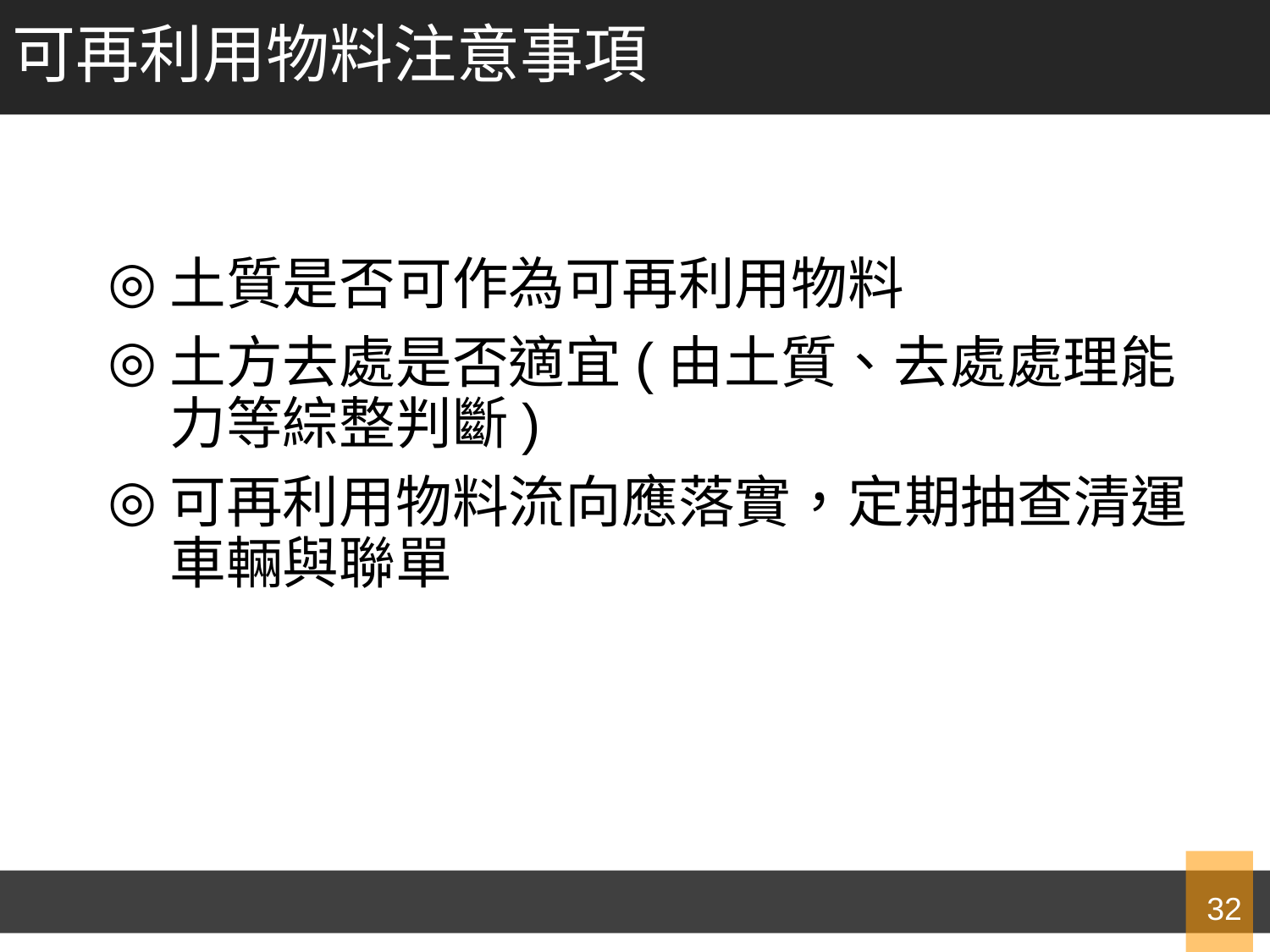

可再利用物料注意事項
土質是否可作為可再利用物料
土方去處是否適宜(由土質、去處處理能力等綜整判斷)
可再利用物料流向應落實，定期抽查清運車輛與聯單

32